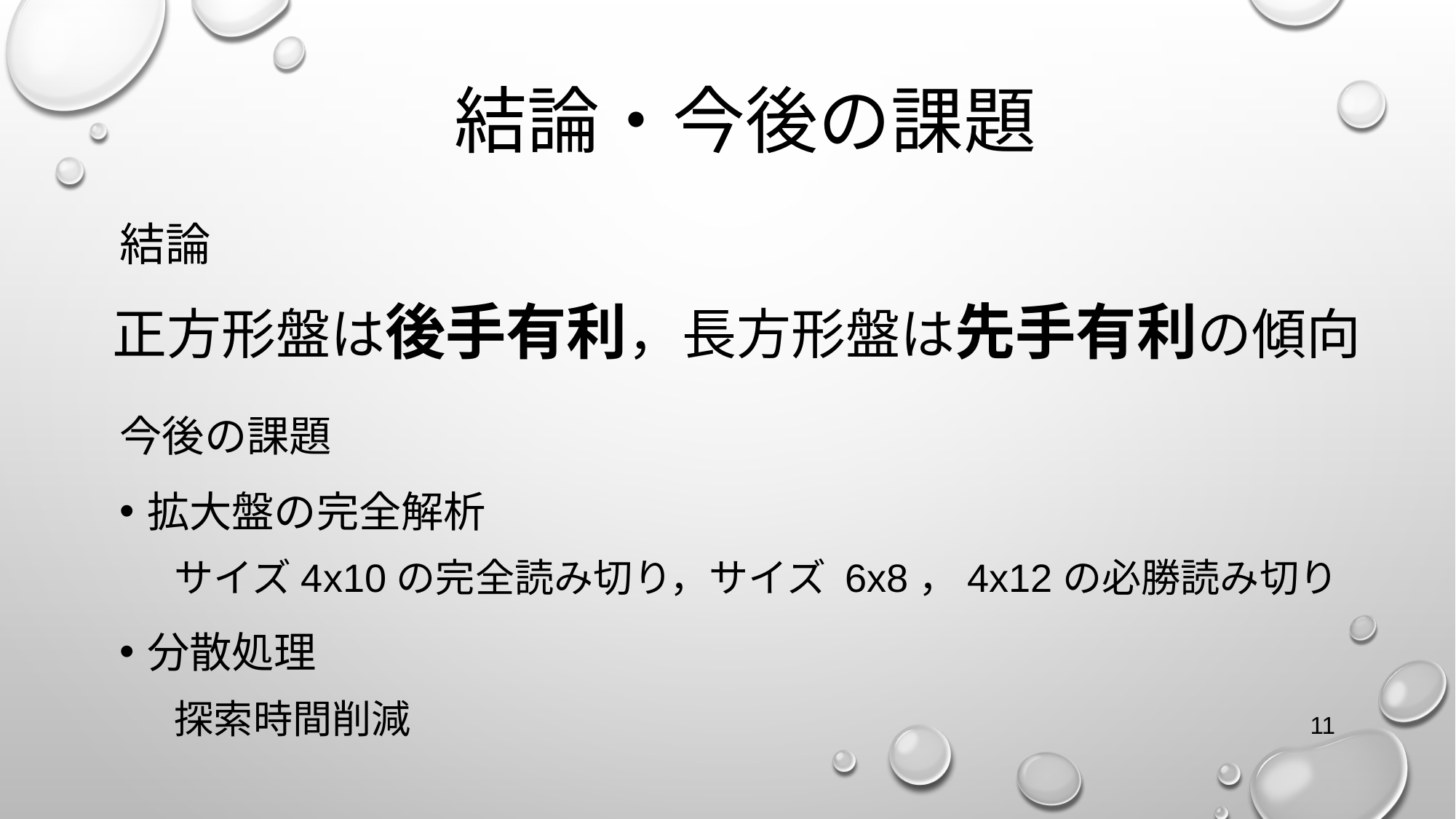

結論・今後の課題
結論
正方形盤は後手有利，長方形盤は先手有利の傾向
今後の課題
拡大盤の完全解析
サイズ4x10の完全読み切り，サイズ 6x8，4x12の必勝読み切り
分散処理
探索時間削減
11